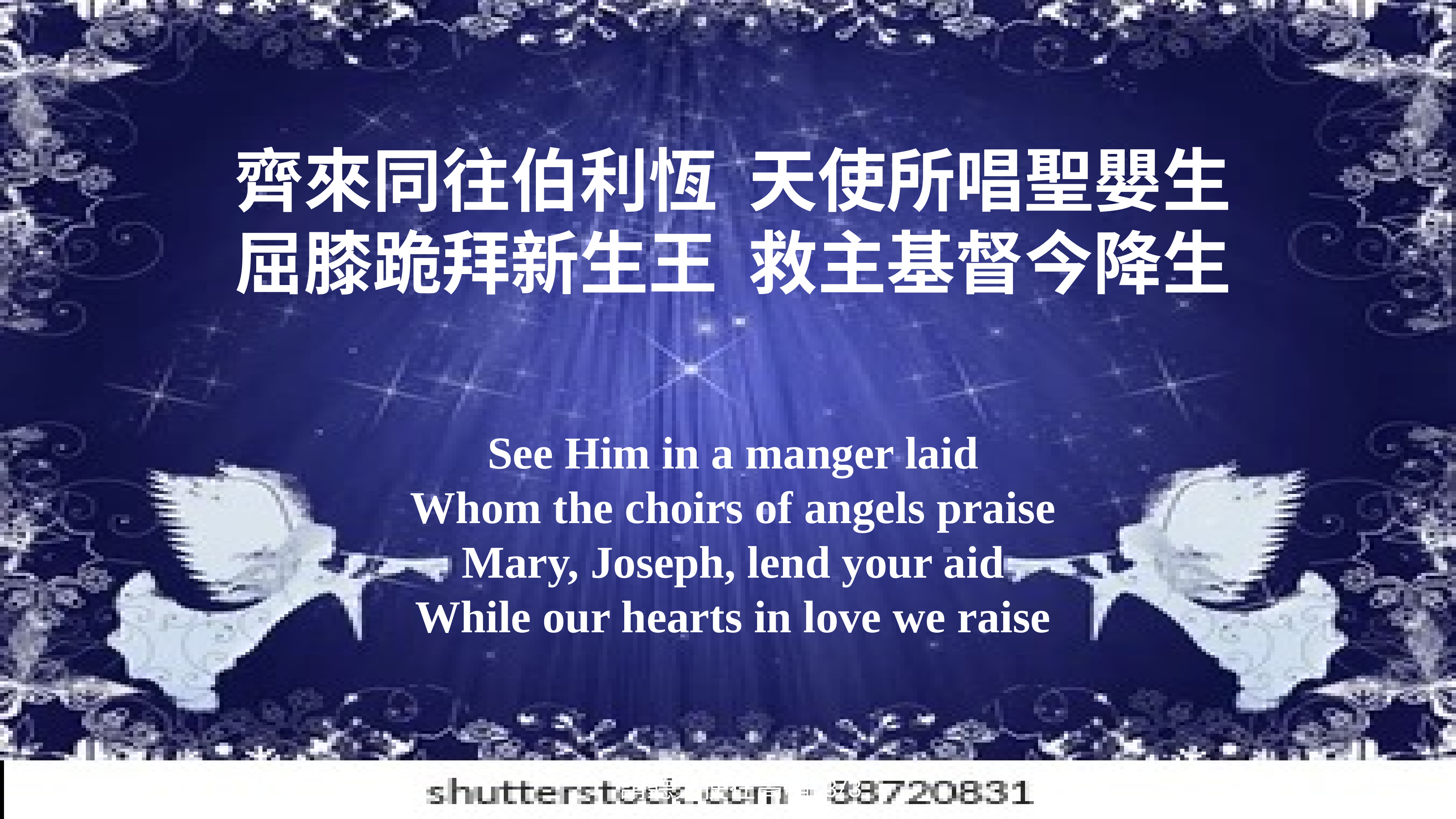

齊來同往伯利恆  天使所唱聖嬰生
屈膝跪拜新生王  救主基督今降生
See Him in a manger laid
Whom the choirs of angels praise
Mary, Joseph, lend your aid
While our hearts in love we raise
請聽天使在高唱 3/3